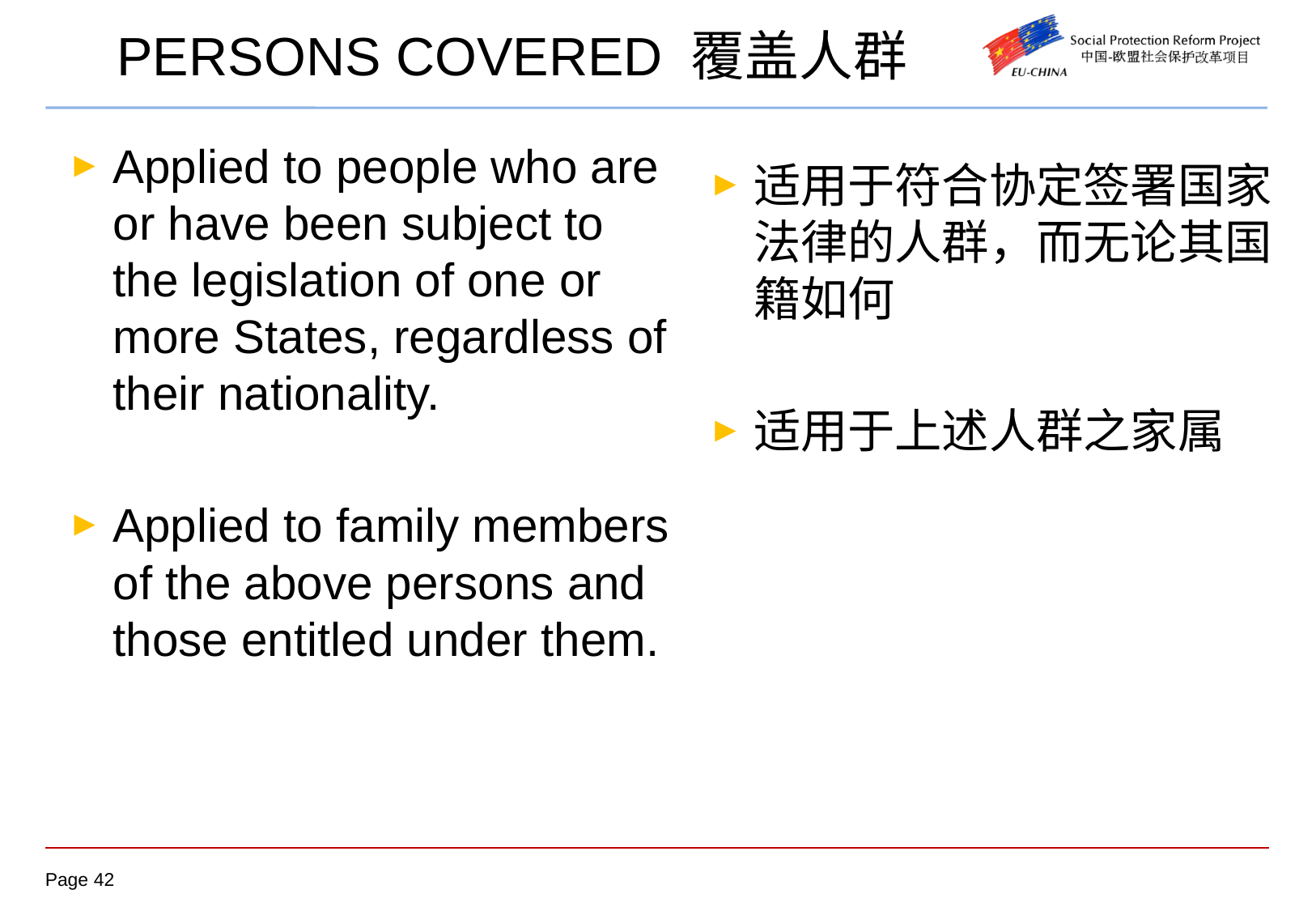

# PERSONS COVERED 覆盖人群
Applied to people who are or have been subject to the legislation of one or more States, regardless of their nationality.

Applied to family members of the above persons and those entitled under them.
适用于符合协定签署国家法律的人群，而无论其国籍如何

适用于上述人群之家属